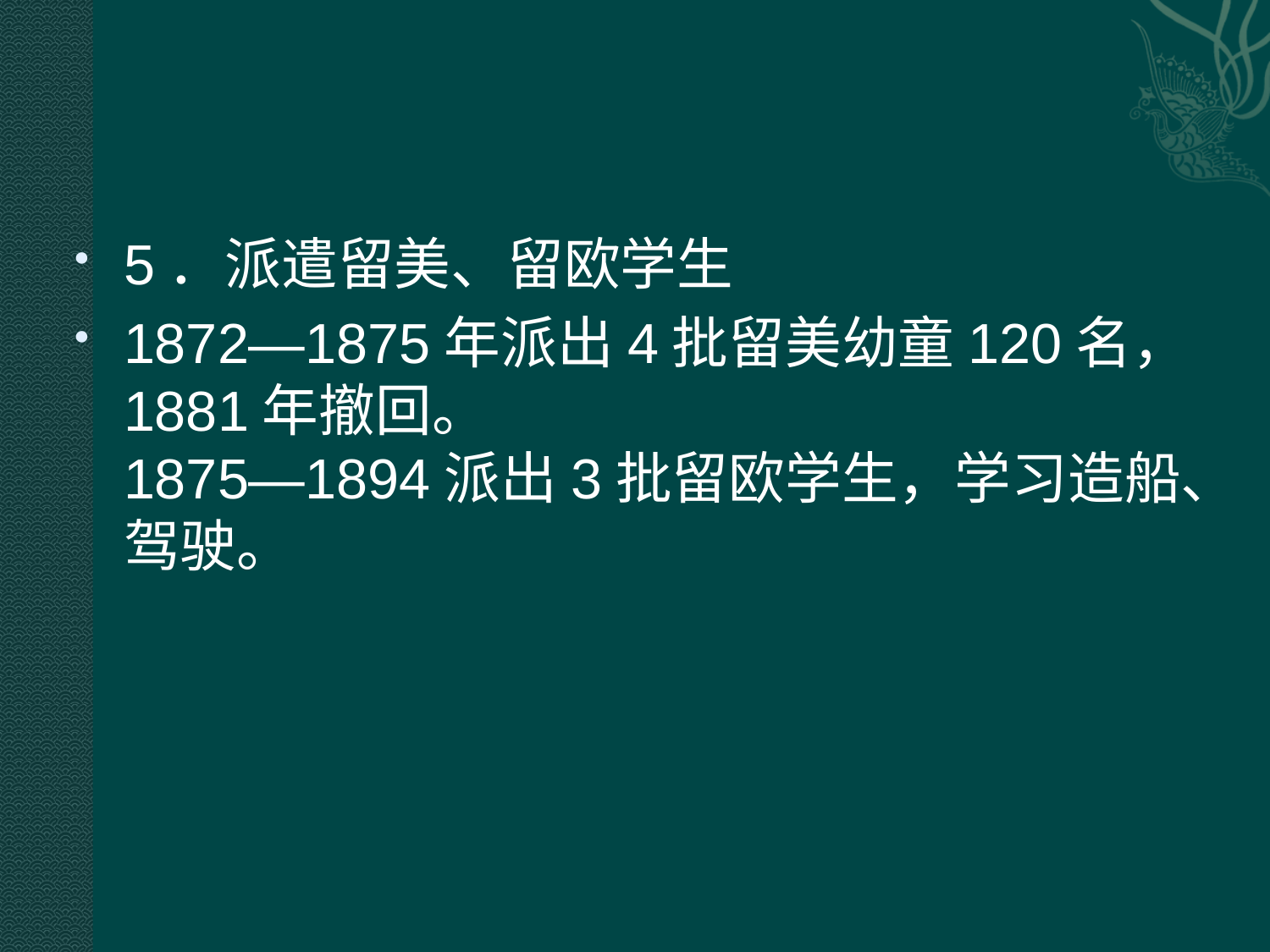

#
5．派遣留美、留欧学生
1872—1875年派出4批留美幼童120名，1881年撤回。
1875—1894派出3批留欧学生，学习造船、驾驶。